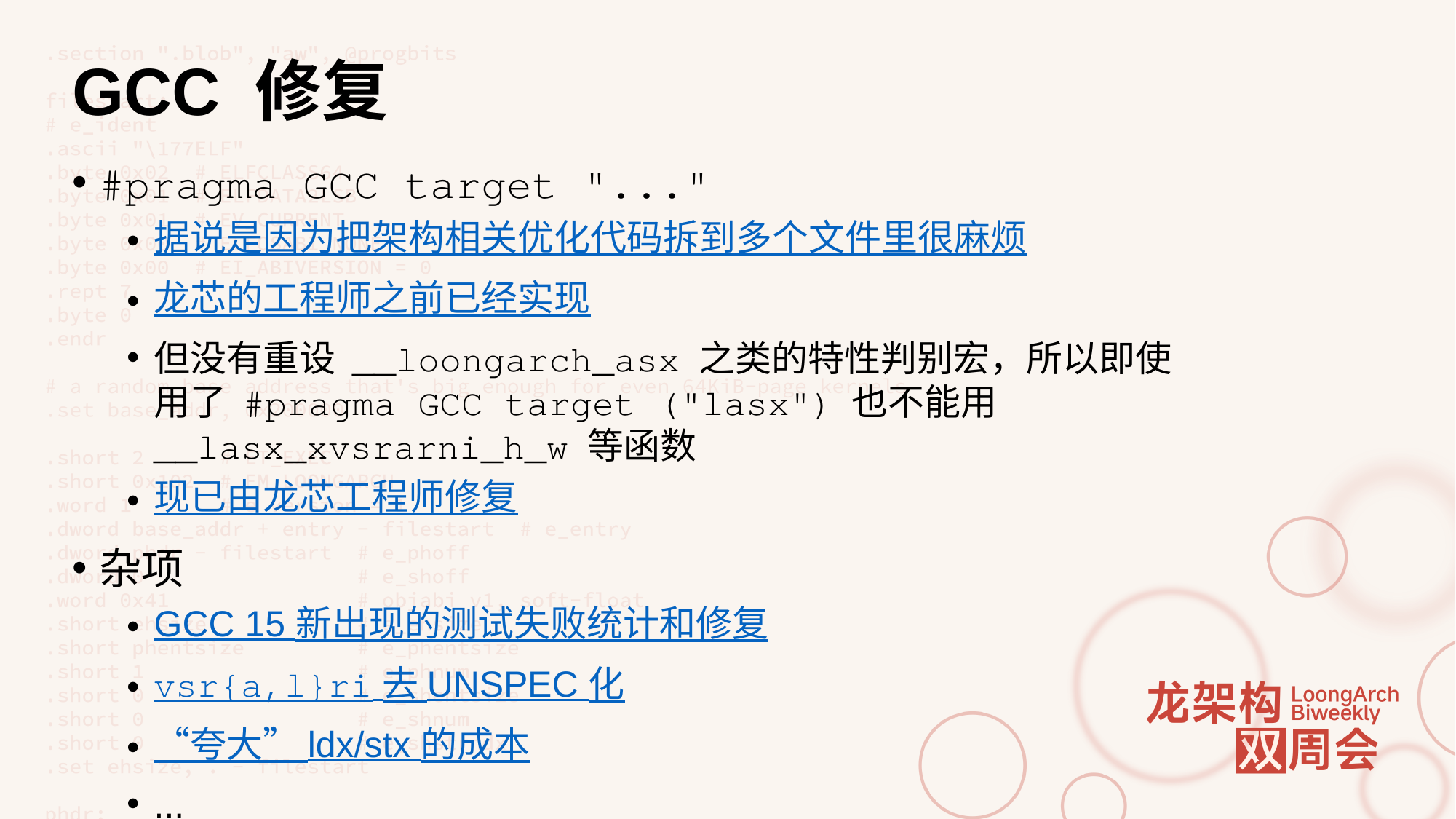

# GCC 修复
#pragma GCC target "..."
据说是因为把架构相关优化代码拆到多个文件里很麻烦
龙芯的工程师之前已经实现
但没有重设 __loongarch_asx 之类的特性判别宏，所以即使用了 #pragma GCC target ("lasx") 也不能用 __lasx_xvsrarni_h_w 等函数
现已由龙芯工程师修复
杂项
GCC 15 新出现的测试失败统计和修复
vsr{a,l}ri 去 UNSPEC 化
“夸大” ldx/stx 的成本
...